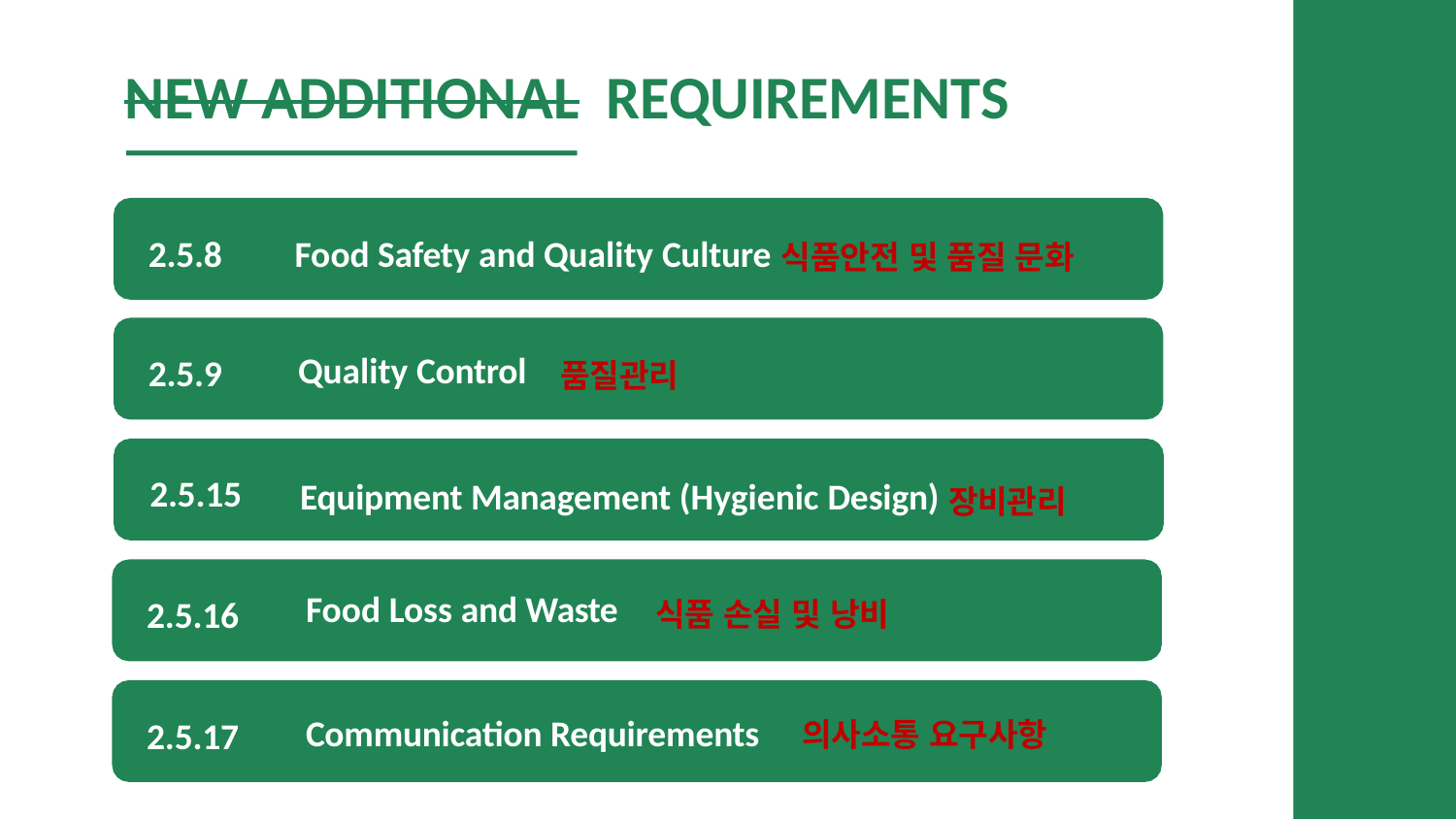

# NEW ADDITIONAL  REQUIREMENTS

2.5.8
Food Safety and Quality Culture
식품안전 및 품질 문화

Quality Control
2.5.9
품질관리

2.5.15
Equipment Management (Hygienic Design)
장비관리

Food Loss and Waste
2.5.16
식품 손실 및 낭비

Communication Requirements
2.5.17
의사소통 요구사항